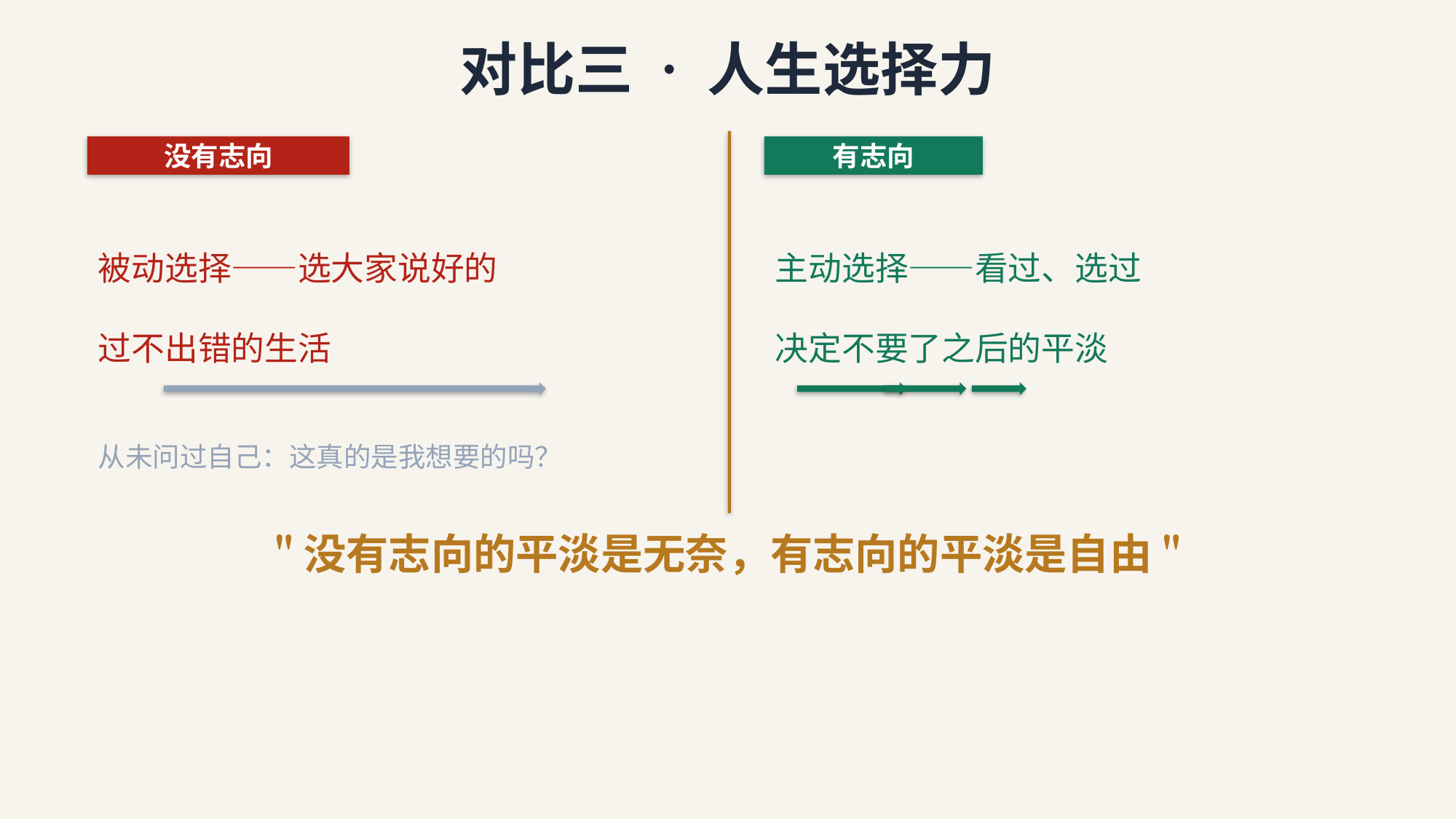

对比三 · 人生选择力

没有志向
有志向
被动选择——选大家说好的
过不出错的生活
主动选择——看过、选过
决定不要了之后的平淡

从未问过自己：这真的是我想要的吗？
"没有志向的平淡是无奈，有志向的平淡是自由"